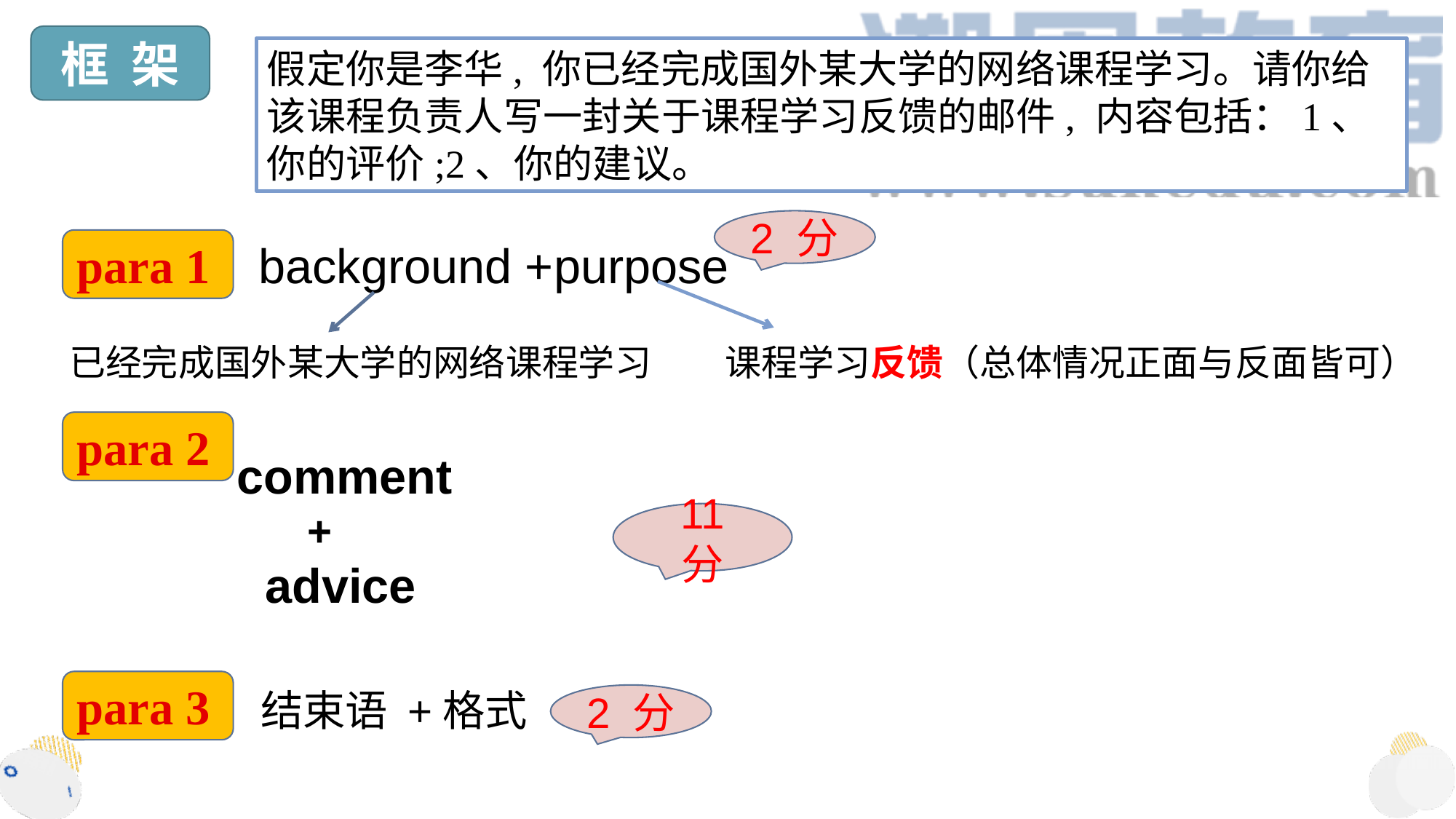

框  架
假定你是李华, 你已经完成国外某大学的网络课程学习。请你给该课程负责人写一封关于课程学习反馈的邮件, 内容包括：1、你的评价;2、你的建议。
2 分
para 1
background +purpose
已经完成国外某大学的网络课程学习
课程学习反馈（总体情况正面与反面皆可）
para 2
 comment
       +
   advice
11 分
para 3
结束语 +格式
2 分